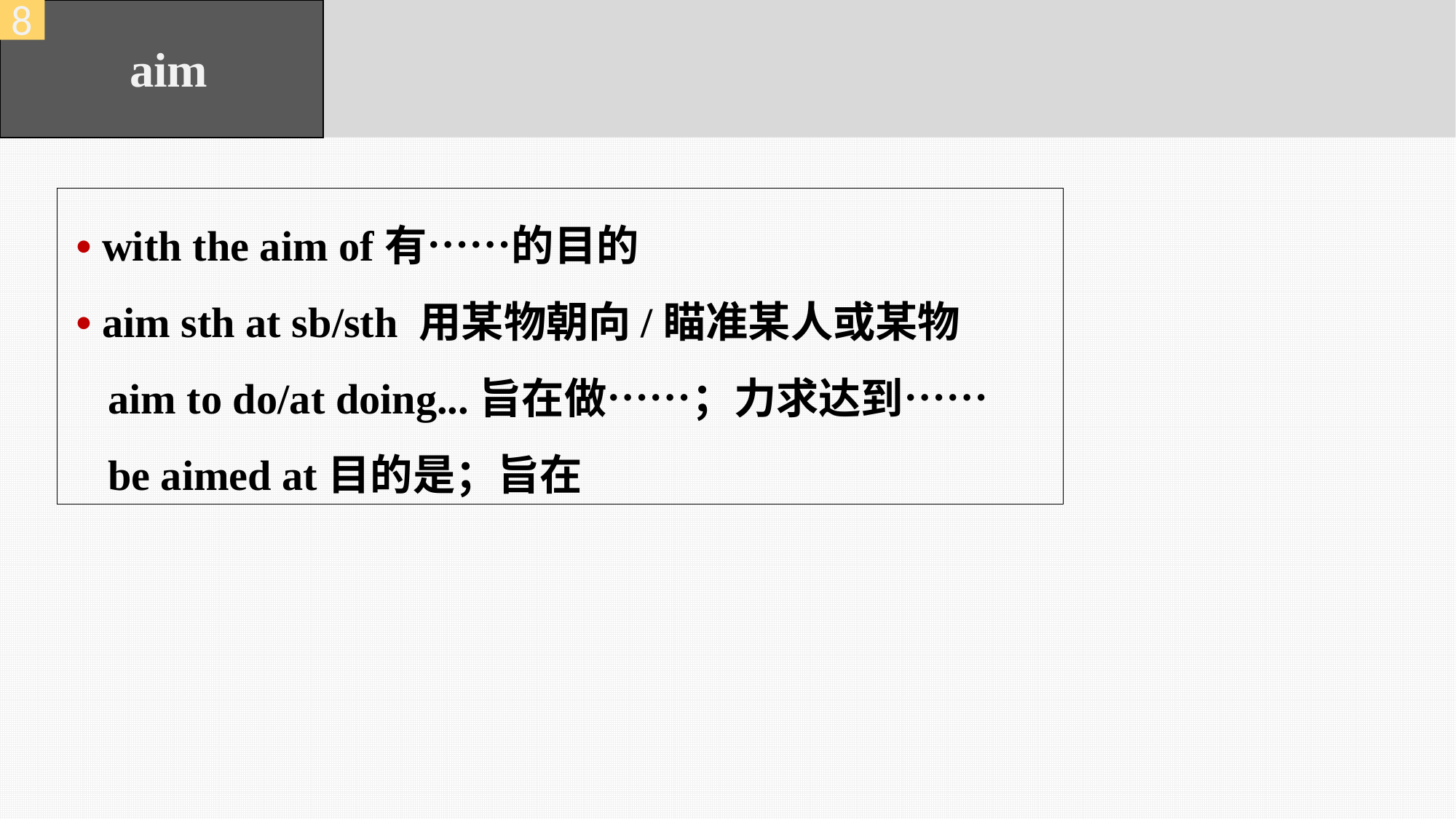

8

aim
• with the aim of有……的目的
• aim sth at sb/sth 用某物朝向/瞄准某人或某物
   aim to do/at doing...旨在做……；力求达到……
   be aimed at目的是；旨在